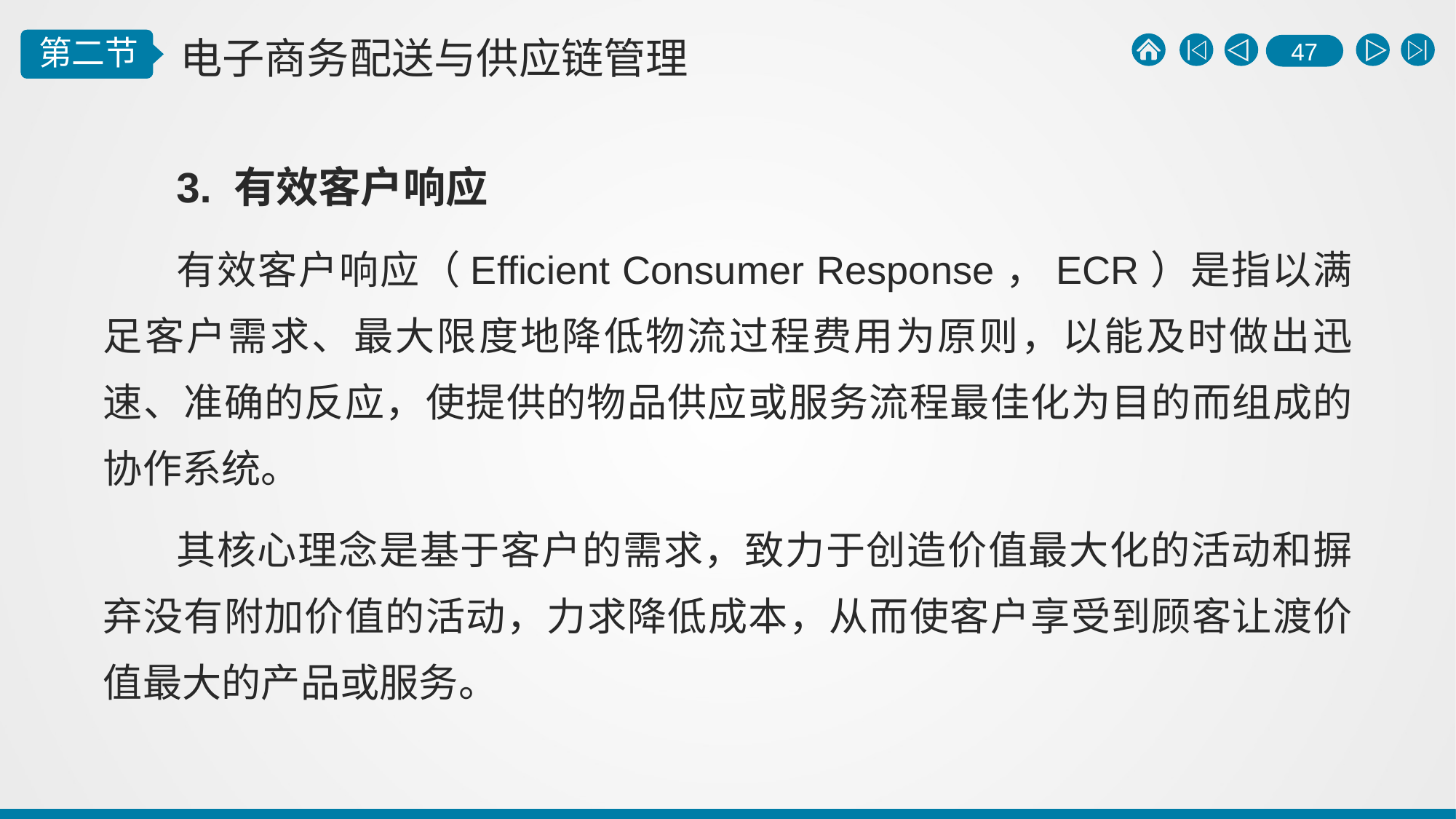

3. 有效客户响应
有效客户响应（Efficient Consumer Response，ECR）是指以满足客户需求、最大限度地降低物流过程费用为原则，以能及时做出迅速、准确的反应，使提供的物品供应或服务流程最佳化为目的而组成的协作系统。
其核心理念是基于客户的需求，致力于创造价值最大化的活动和摒弃没有附加价值的活动，力求降低成本，从而使客户享受到顾客让渡价值最大的产品或服务。